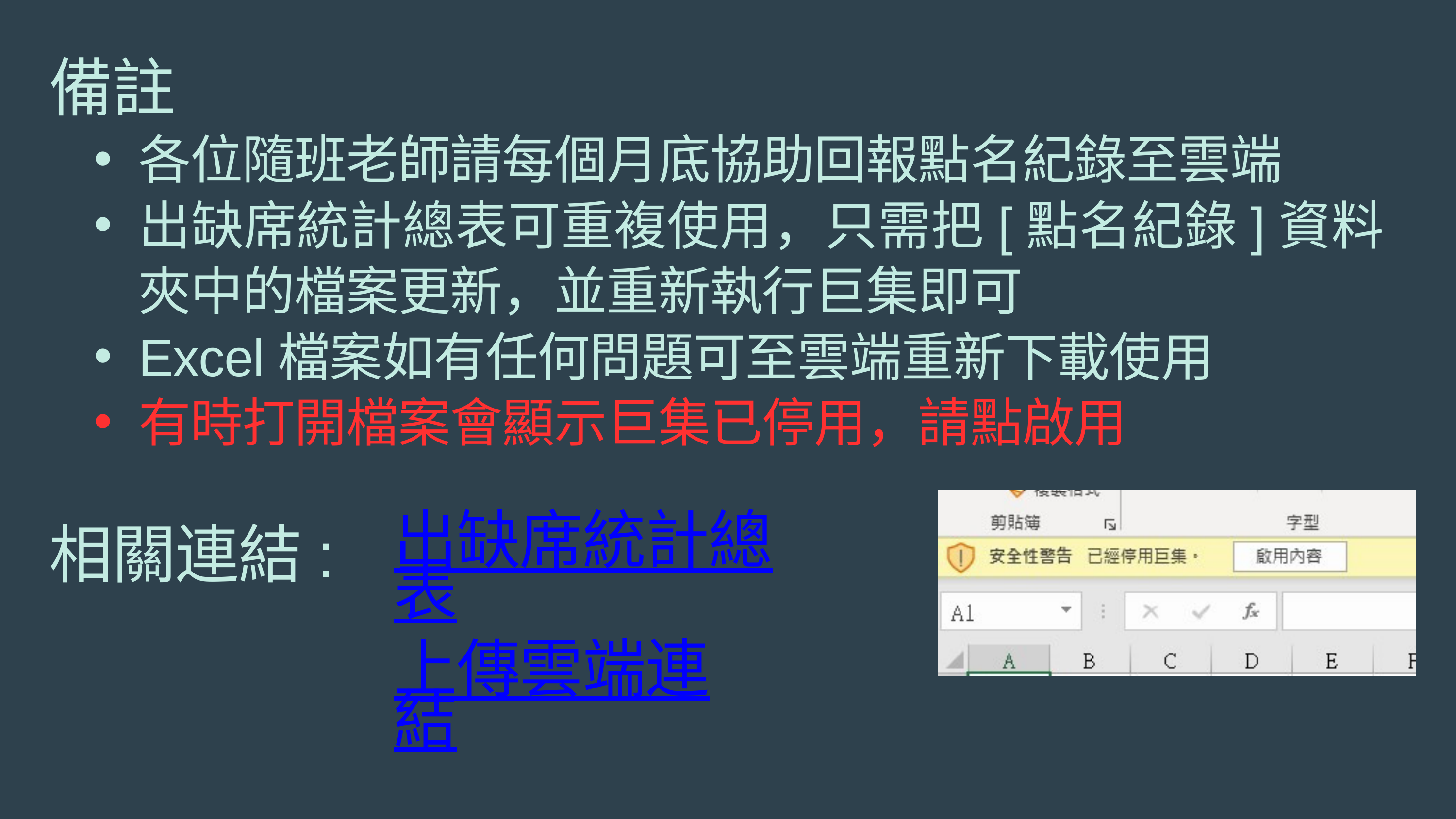

備註
各位隨班老師請每個月底協助回報點名紀錄至雲端
出缺席統計總表可重複使用，只需把[點名紀錄]資料夾中的檔案更新，並重新執行巨集即可
Excel檔案如有任何問題可至雲端重新下載使用
有時打開檔案會顯示巨集已停用，請點啟用

相關連結:

出缺席統計總表
上傳雲端連結